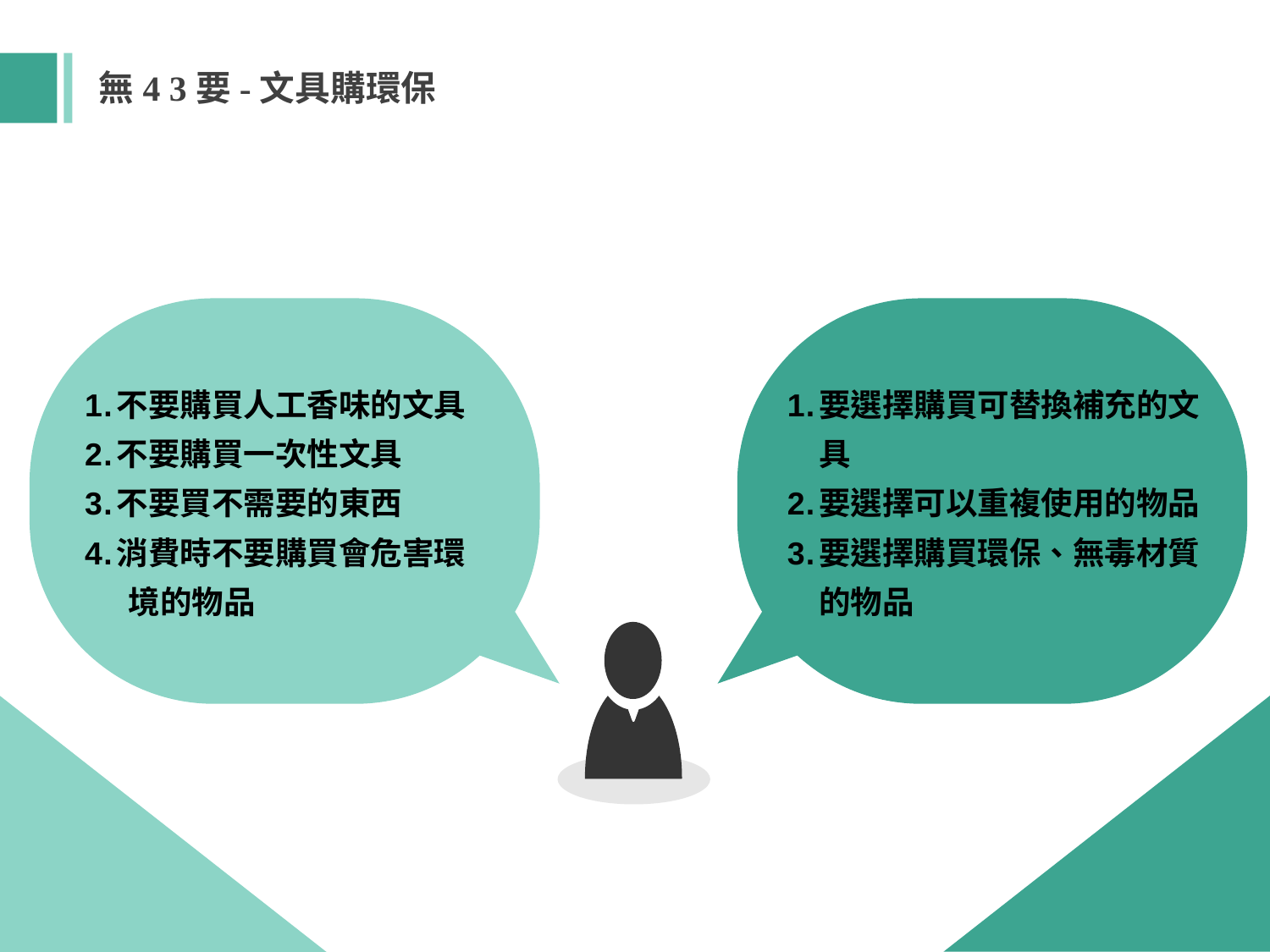

無4 3要-文具購環保

要選擇購買可替換補充的文具
要選擇可以重複使用的物品
要選擇購買環保、無毒材質的物品

不要購買人工香味的文具
不要購買一次性文具
不要買不需要的東西
消費時不要購買會危害環
     境的物品